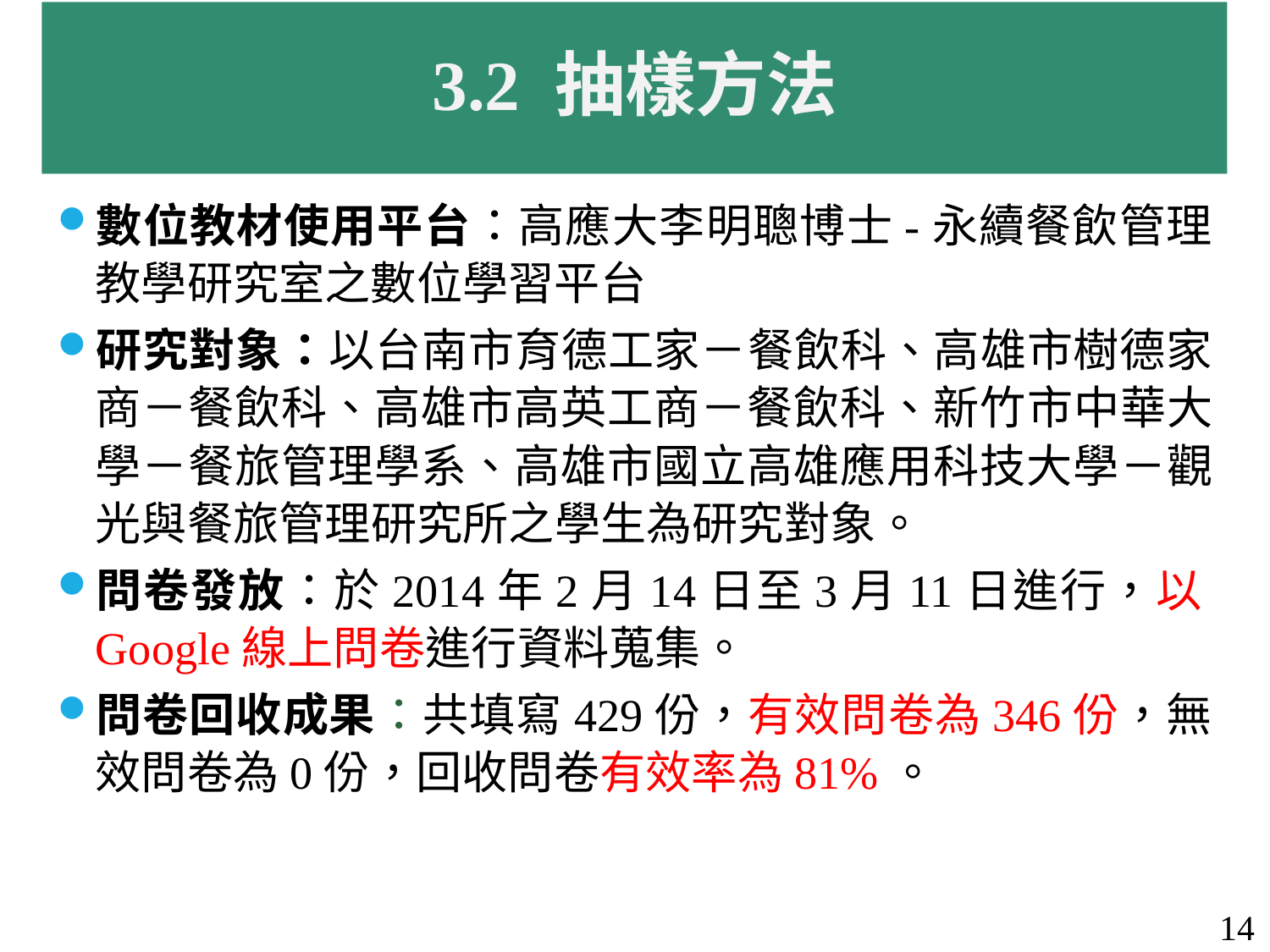

# 3.2 抽樣方法
數位教材使用平台：高應大李明聰博士-永續餐飲管理教學研究室之數位學習平台
研究對象：以台南市育德工家－餐飲科、高雄市樹德家商－餐飲科、高雄市高英工商－餐飲科、新竹市中華大學－餐旅管理學系、高雄市國立高雄應用科技大學－觀光與餐旅管理研究所之學生為研究對象。
問卷發放：於2014年2月14日至3月11日進行，以Google線上問卷進行資料蒐集。
問卷回收成果：共填寫429份，有效問卷為346份，無效問卷為0份，回收問卷有效率為81%。
14